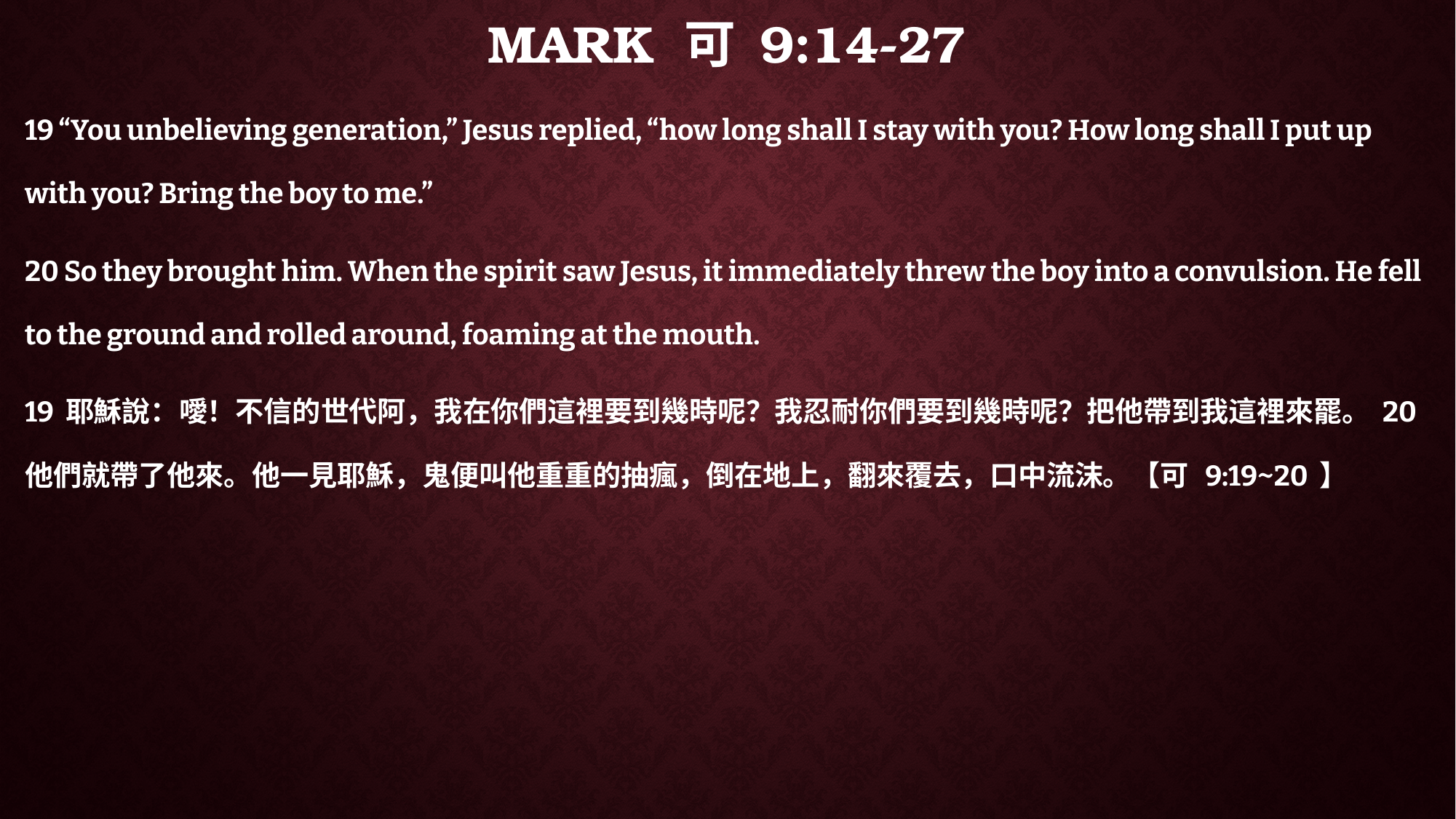

# Mark 可 9:14-27
19 “You unbelieving generation,” Jesus replied, “how long shall I stay with you? How long shall I put up with you? Bring the boy to me.”
20 So they brought him. When the spirit saw Jesus, it immediately threw the boy into a convulsion. He fell to the ground and rolled around, foaming at the mouth.
19耶穌說：噯！不信的世代阿，我在你們這裡要到幾時呢？我忍耐你們要到幾時呢？把他帶到我這裡來罷。20他們就帶了他來。他一見耶穌，鬼便叫他重重的抽瘋，倒在地上，翻來覆去，口中流沫。【可 9:19~20】